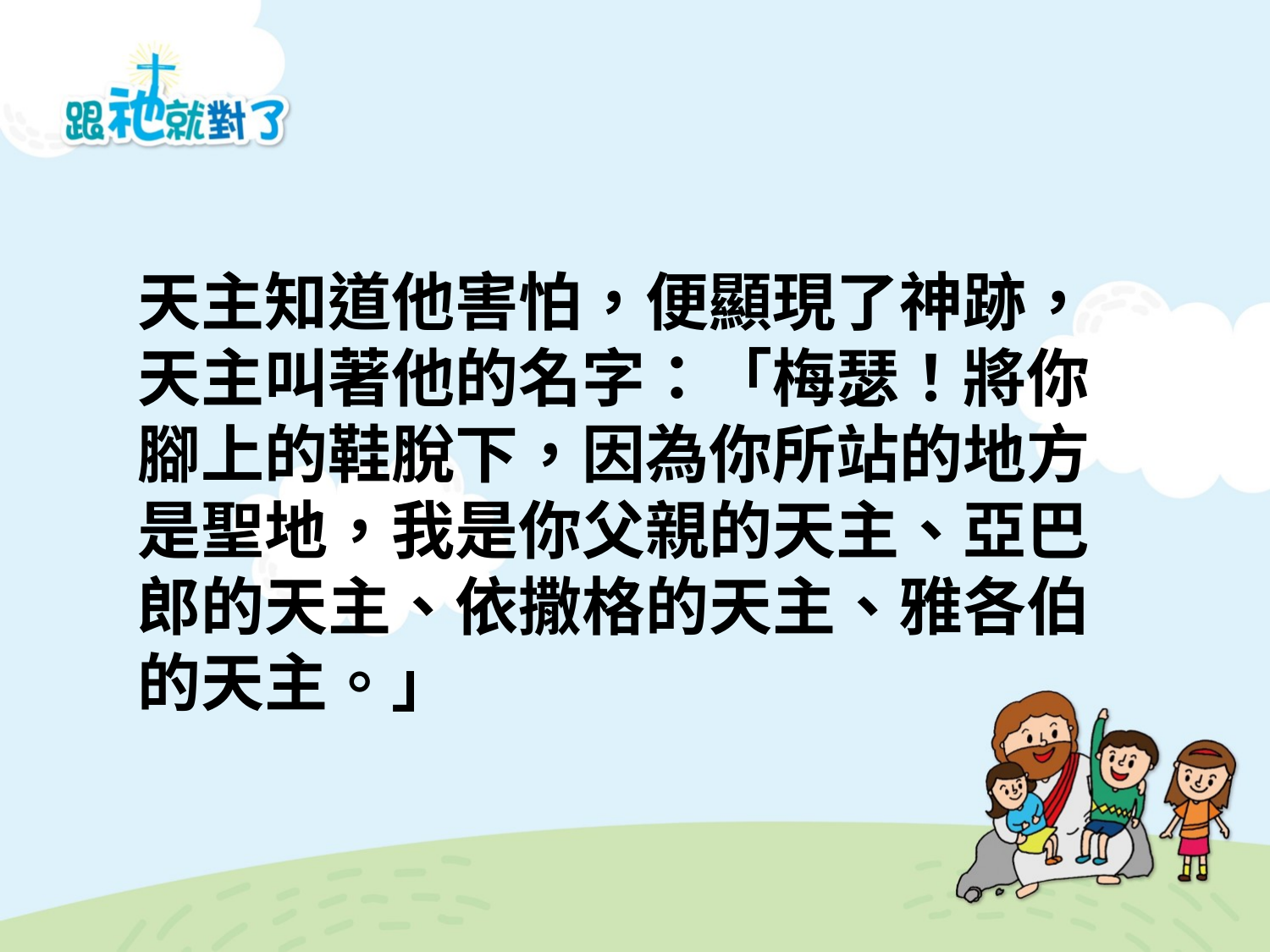

天主知道他害怕，便顯現了神跡，天主叫著他的名字：「梅瑟！將你腳上的鞋脫下，因為你所站的地方是聖地，我是你父親的天主、亞巴郎的天主、依撒格的天主、雅各伯的天主。」